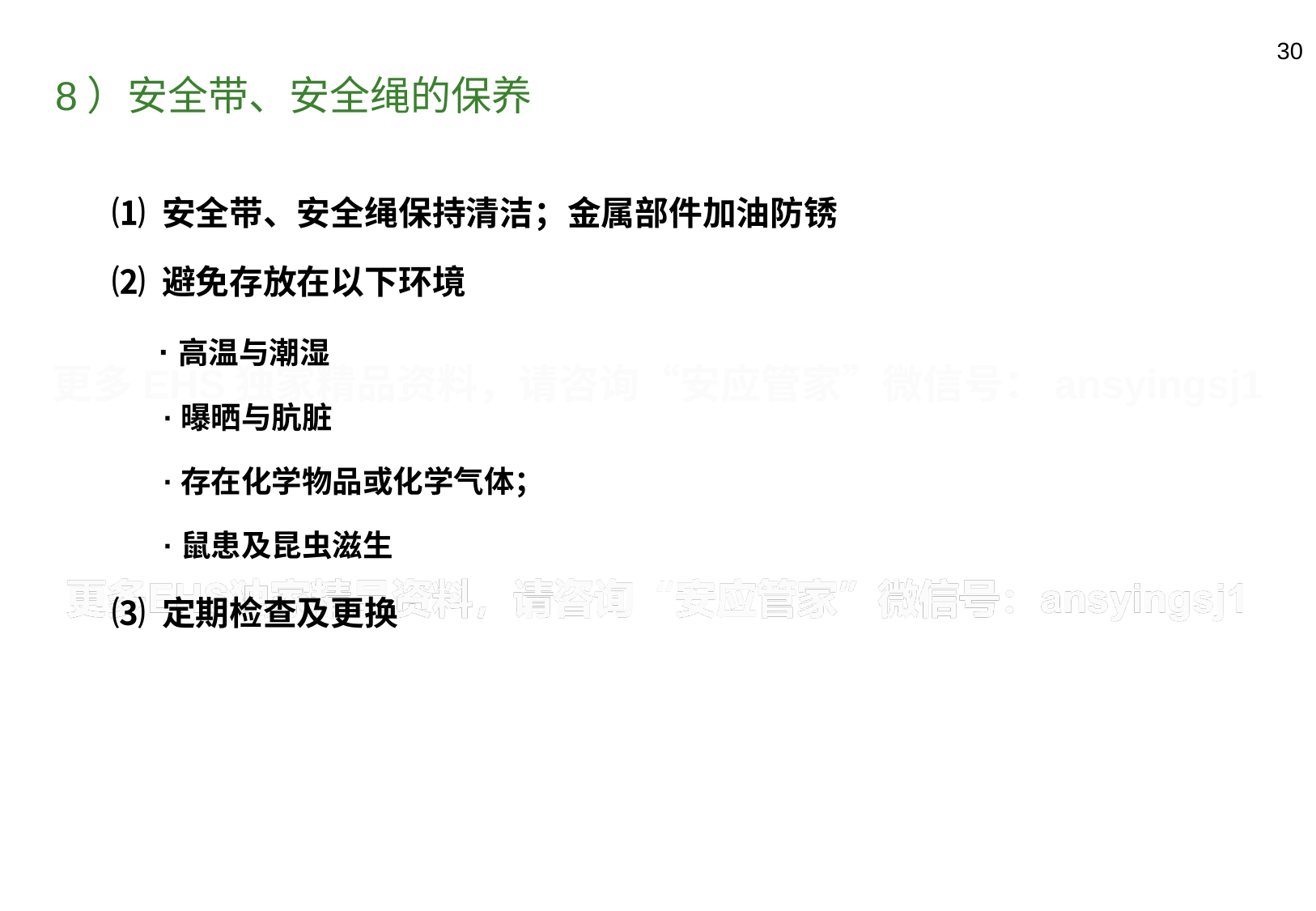

30
8）安全带、安全绳的保养
⑴ 安全带、安全绳保持清洁；金属部件加油防锈
⑵ 避免存放在以下环境
     ·高温与潮湿
      ·曝晒与肮脏
      ·存在化学物品或化学气体；
      ·鼠患及昆虫滋生
⑶ 定期检查及更换